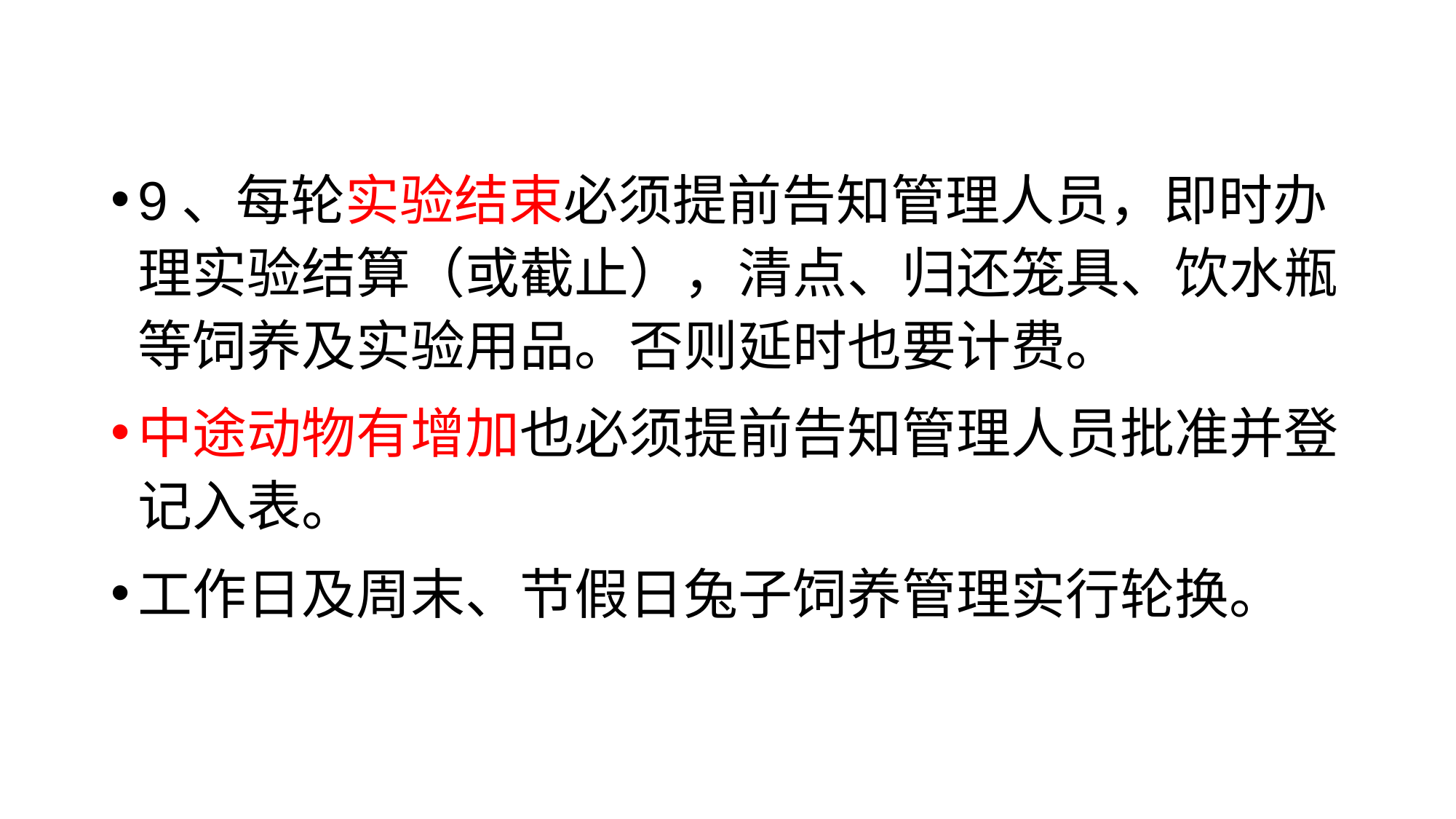

9、每轮实验结束必须提前告知管理人员，即时办理实验结算（或截止），清点、归还笼具、饮水瓶等饲养及实验用品。否则延时也要计费。
中途动物有增加也必须提前告知管理人员批准并登记入表。
工作日及周末、节假日兔子饲养管理实行轮换。